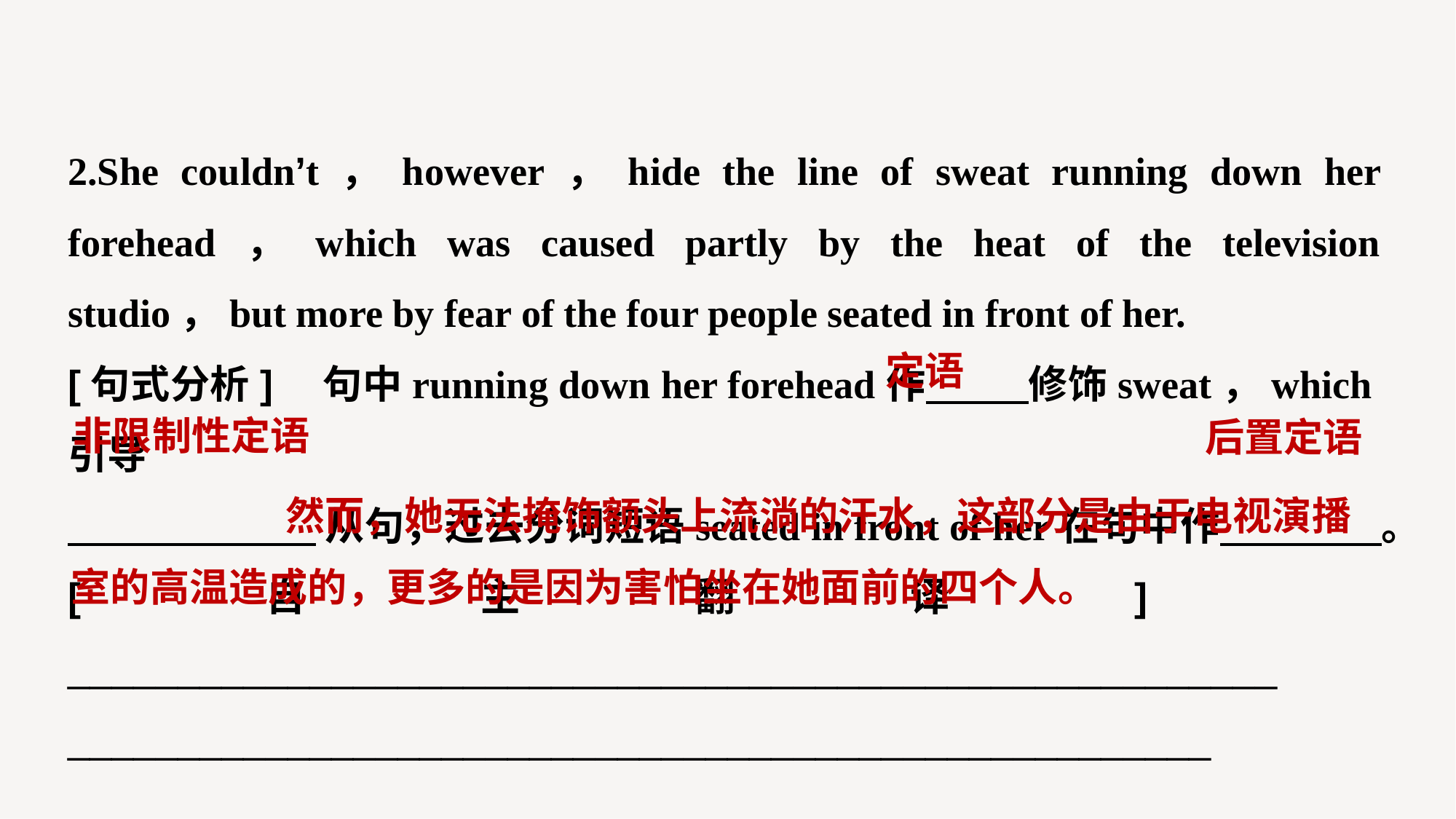

2.She couldn’t，however，hide the line of sweat running down her forehead，which was caused partly by the heat of the television studio，but more by fear of the four people seated in front of her.
[句式分析]　句中running down her forehead作           修饰sweat，which引导
                          从句，过去分词短语seated in front of her在句中作                 。
[自主翻译]　_______________________________________________________
____________________________________________________
定语
非限制性定语
后置定语
                       然而，她无法掩饰额头上流淌的汗水，这部分是由于电视演播室的高温造成的，更多的是因为害怕坐在她面前的四个人。